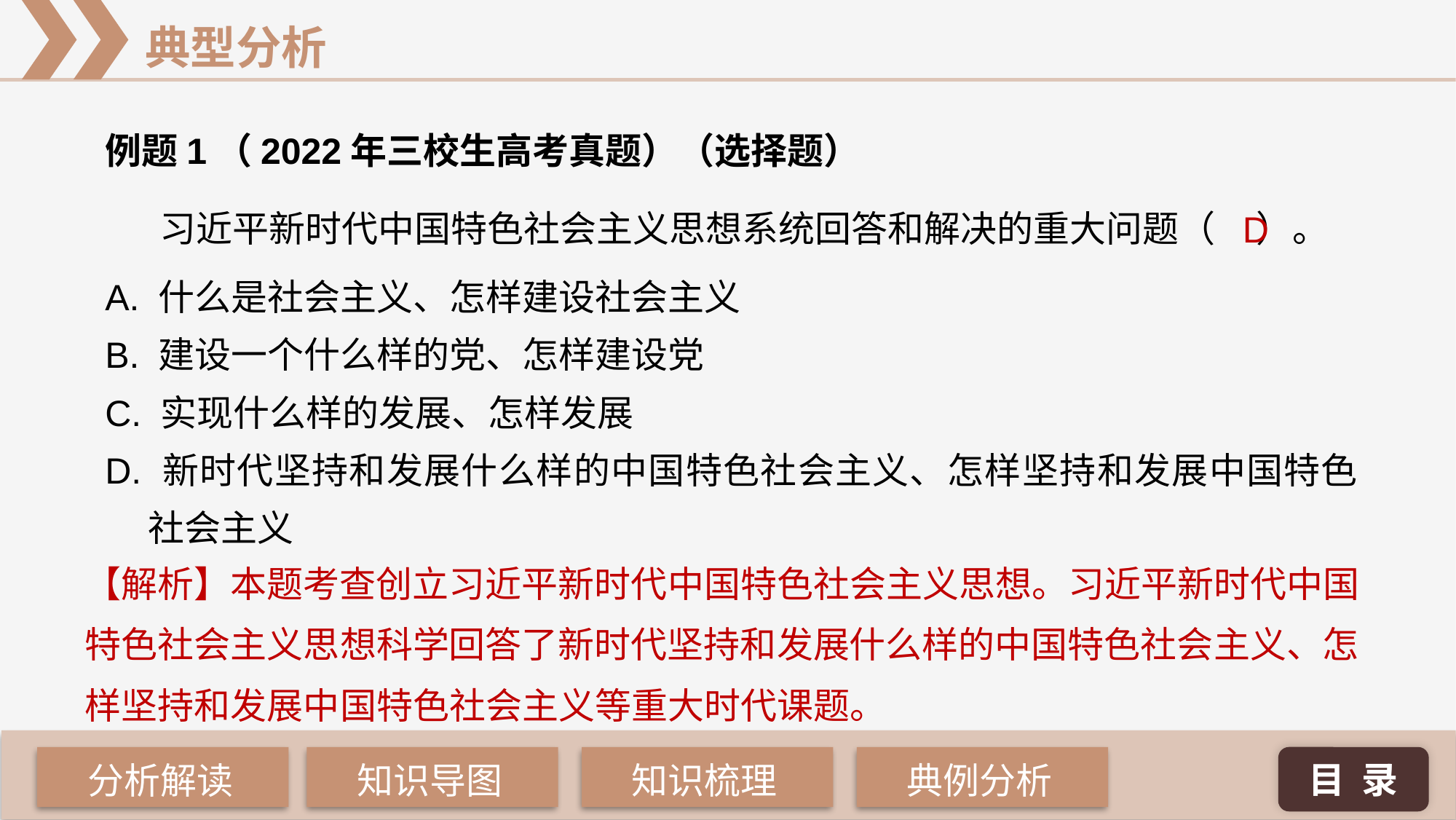

例题1（2022年三校生高考真题）（选择题）
D
习近平新时代中国特色社会主义思想系统回答和解决的重大问题（     ）。
A. 什么是社会主义、怎样建设社会主义
B. 建设一个什么样的党、怎样建设党
C. 实现什么样的发展、怎样发展
D. 新时代坚持和发展什么样的中国特色社会主义、怎样坚持和发展中国特色社会主义
【解析】本题考查创立习近平新时代中国特色社会主义思想。习近平新时代中国特色社会主义思想科学回答了新时代坚持和发展什么样的中国特色社会主义、怎样坚持和发展中国特色社会主义等重大时代课题。